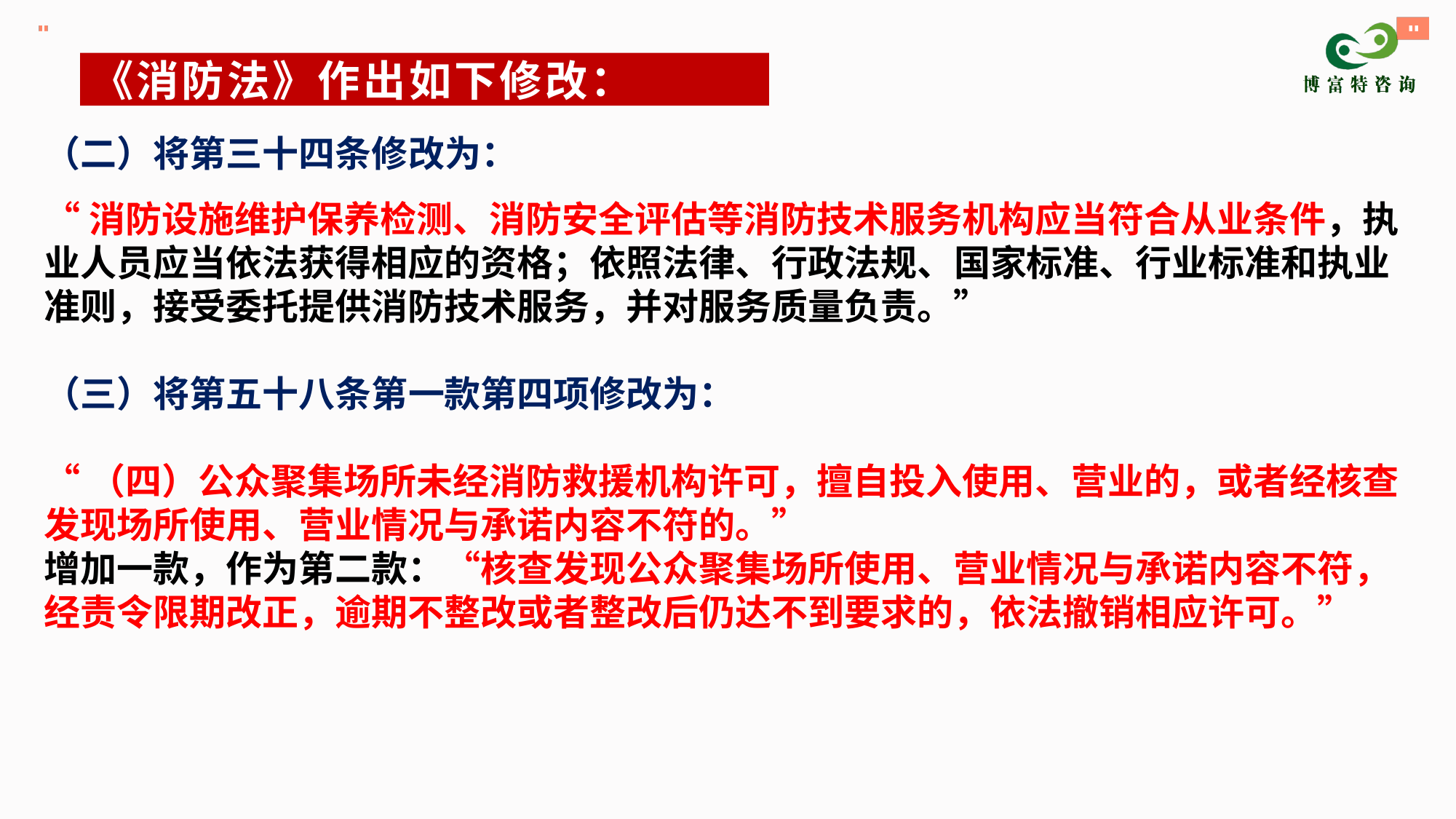

# 《消防法》作出如下修改：
（二）将第三十四条修改为：

“消防设施维护保养检测、消防安全评估等消防技术服务机构应当符合从业条件，执业人员应当依法获得相应的资格；依照法律、行政法规、国家标准、行业标准和执业准则，接受委托提供消防技术服务，并对服务质量负责。”

（三）将第五十八条第一款第四项修改为：

“（四）公众聚集场所未经消防救援机构许可，擅自投入使用、营业的，或者经核查发现场所使用、营业情况与承诺内容不符的。”
增加一款，作为第二款：“核查发现公众聚集场所使用、营业情况与承诺内容不符，经责令限期改正，逾期不整改或者整改后仍达不到要求的，依法撤销相应许可。”